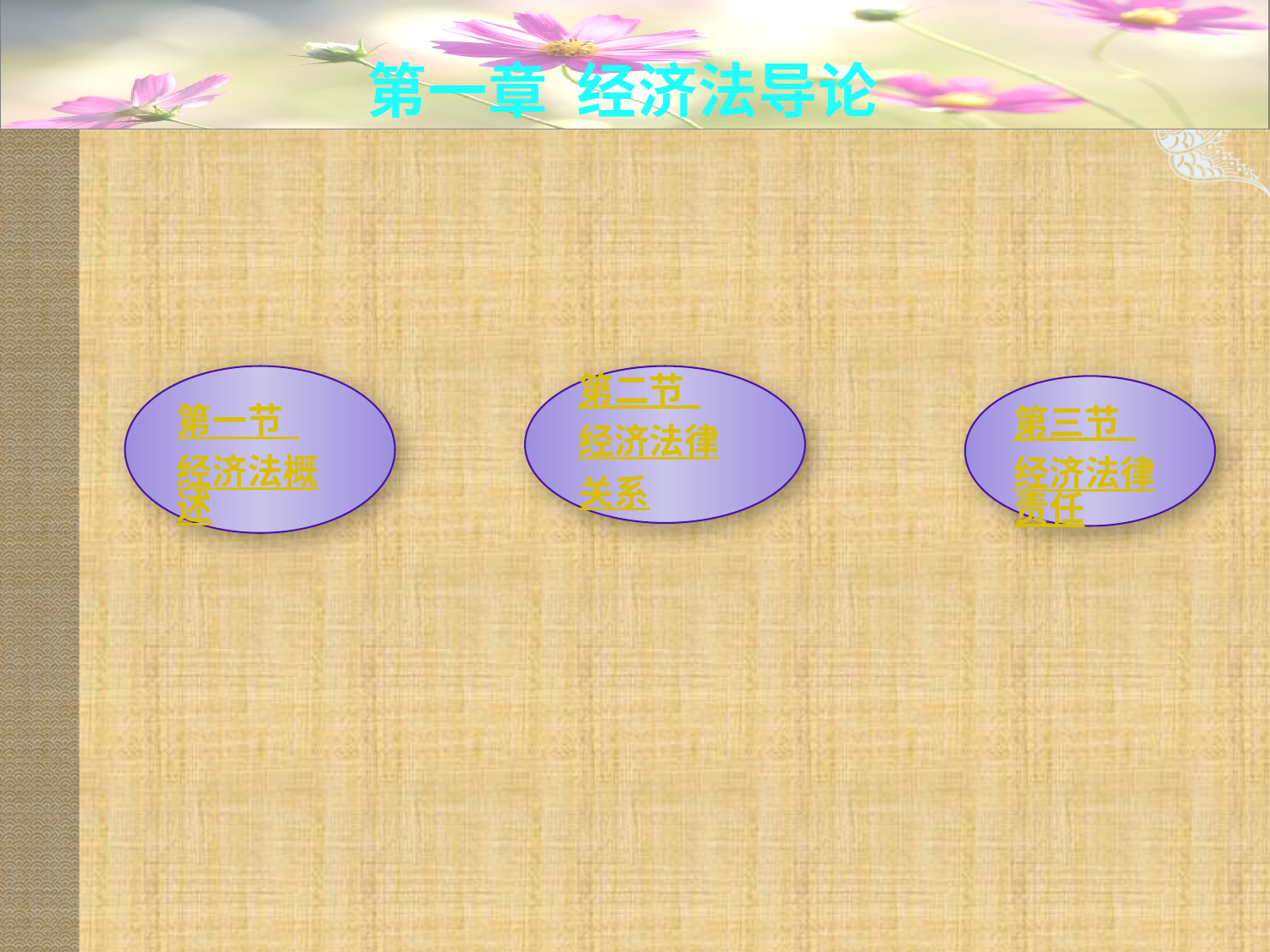

# 第一章  经济法导论
第一节  经济法概述
第二节  经济法律关系
第三节  经济法律责任